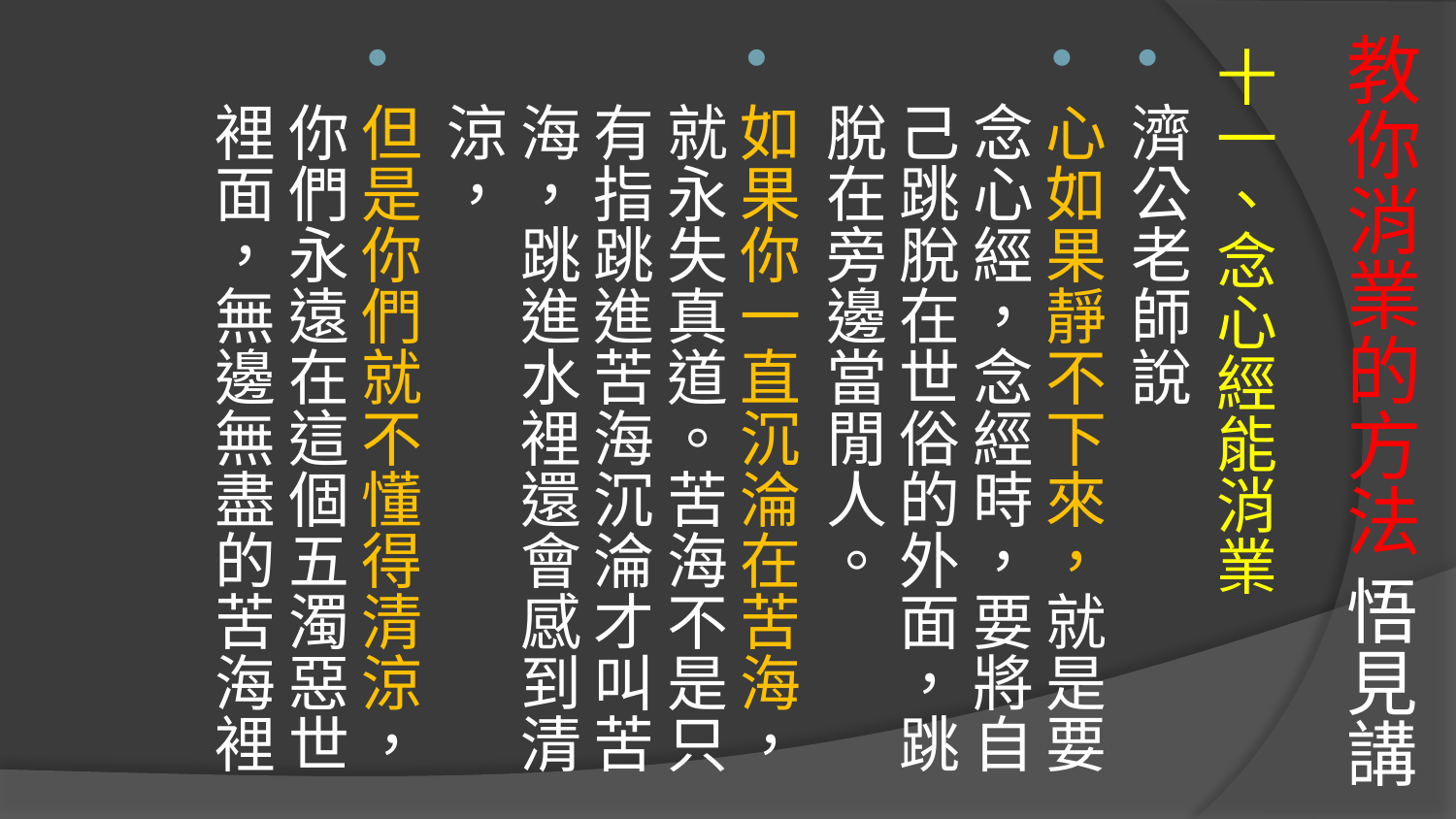

# 教你消業的方法 悟見講
十一、念心經能消業
濟公老師說
心如果靜不下來，就是要念心經，念經時，要將自己跳脫在世俗的外面，跳脫在旁邊當閒人。
如果你一直沉淪在苦海，就永失真道。苦海不是只有指跳進苦海沉淪才叫苦海，跳進水裡還會感到清涼，
但是你們就不懂得清涼，你們永遠在這個五濁惡世裡面，無邊無盡的苦海裡